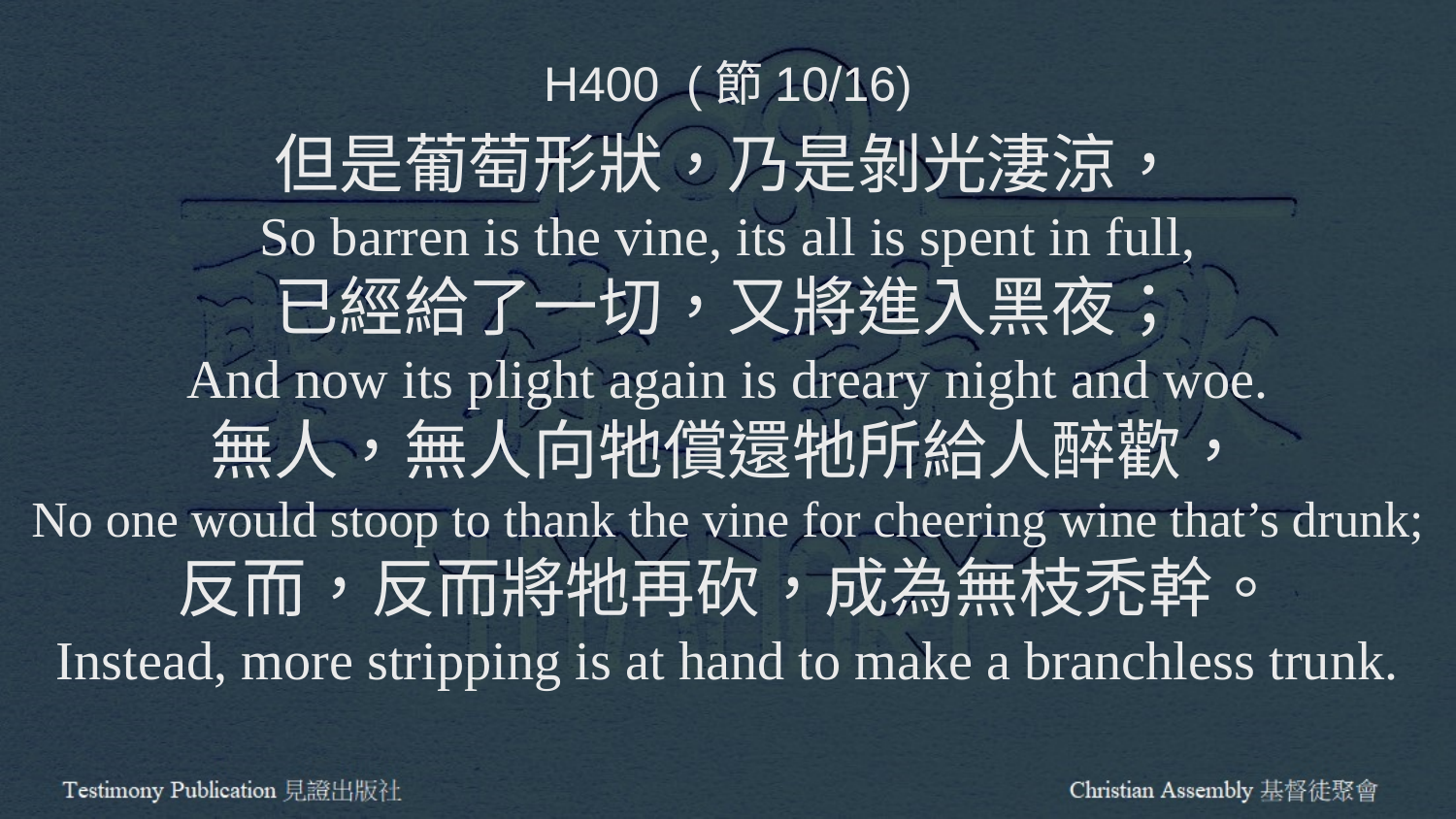

H400  (節10/16)
但是葡萄形狀，乃是剝光淒涼，
So barren is the vine, its all is spent in full,
已經給了一切，又將進入黑夜；
And now its plight again is dreary night and woe.
無人，無人向牠償還牠所給人醉歡，
No one would stoop to thank the vine for cheering wine that’s drunk;
反而，反而將牠再砍，成為無枝禿幹。
Instead, more stripping is at hand to make a branchless trunk.